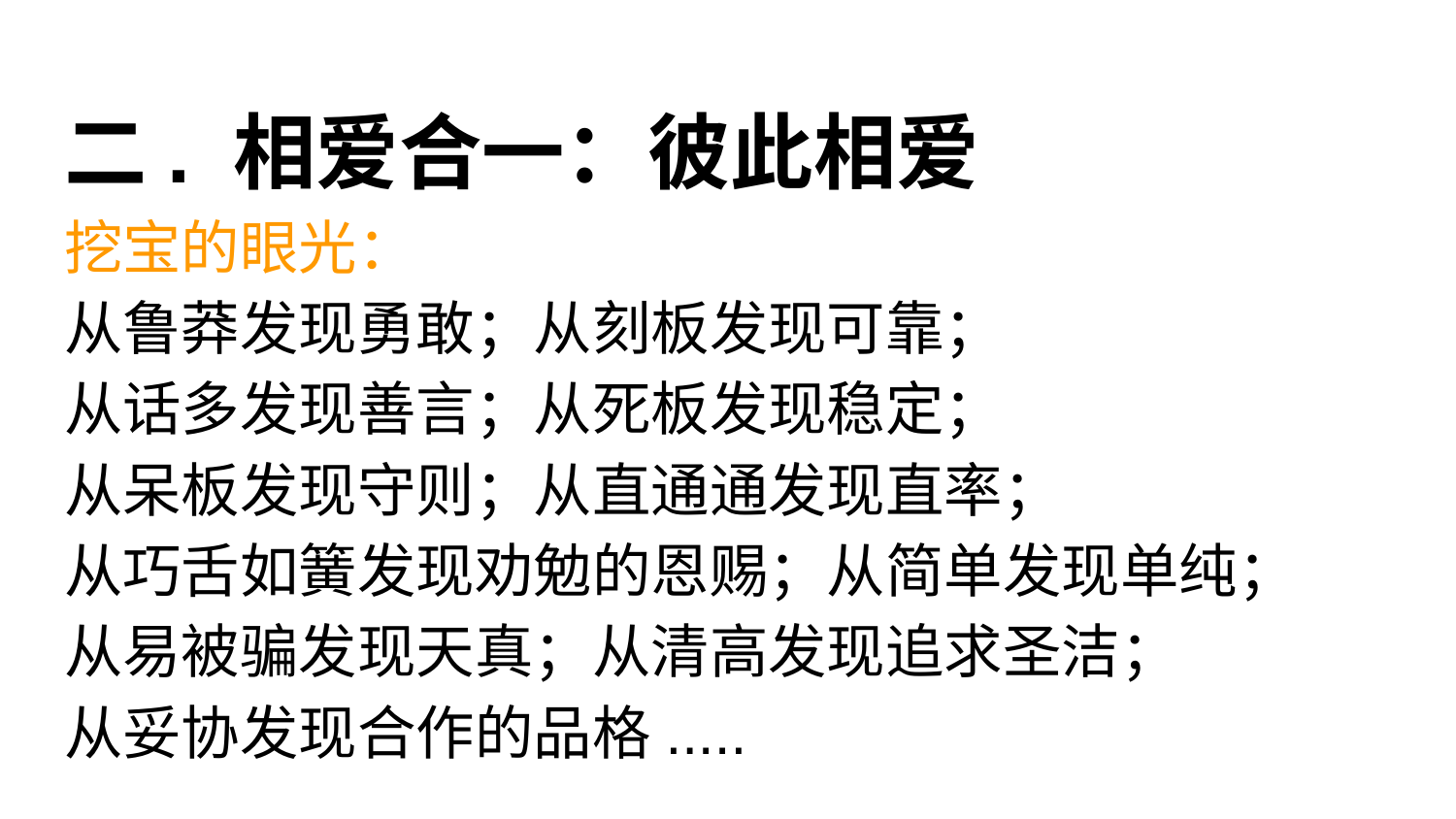

#
二. 相爱合一：彼此相爱
挖宝的眼光：
从鲁莽发现勇敢；从刻板发现可靠；
从话多发现善言；从死板发现稳定；
从呆板发现守则；从直通通发现直率；
从巧舌如簧发现劝勉的恩赐；从简单发现单纯；
从易被骗发现天真；从清高发现追求圣洁；
从妥协发现合作的品格.....